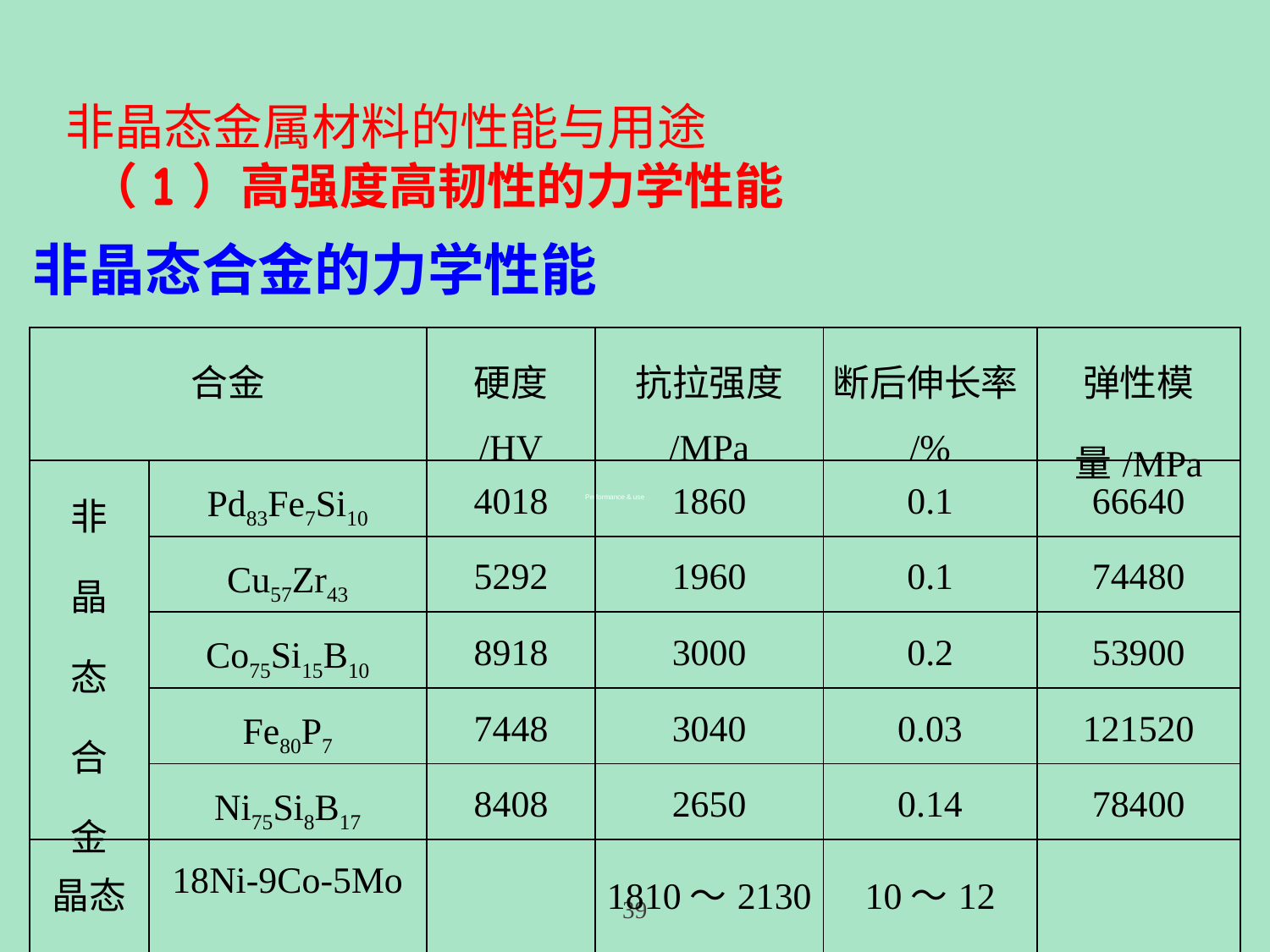

非晶态金属材料的性能与用途
 （1）高强度高韧性的力学性能
非晶态合金的力学性能
| 合金 |  | 硬度 /HV | 抗拉强度 /MPa | 断后伸长率/% | 弹性模量/MPa |
| --- | --- | --- | --- | --- | --- |
| 非 晶 态 合 金 | Pd83Fe7Si10 | 4018 | 1860 | 0.1 | 66640 |
|  | Cu57Zr43 | 5292 | 1960 | 0.1 | 74480 |
|  | Co75Si15B10 | 8918 | 3000 | 0.2 | 53900 |
|  | Fe80P7 | 7448 | 3040 | 0.03 | 121520 |
|  | Ni75Si8B17 | 8408 | 2650 | 0.14 | 78400 |
| 晶态 | 18Ni-9Co-5Mo |  | 1810～2130 | 10～12 |  |
Performance & use
39